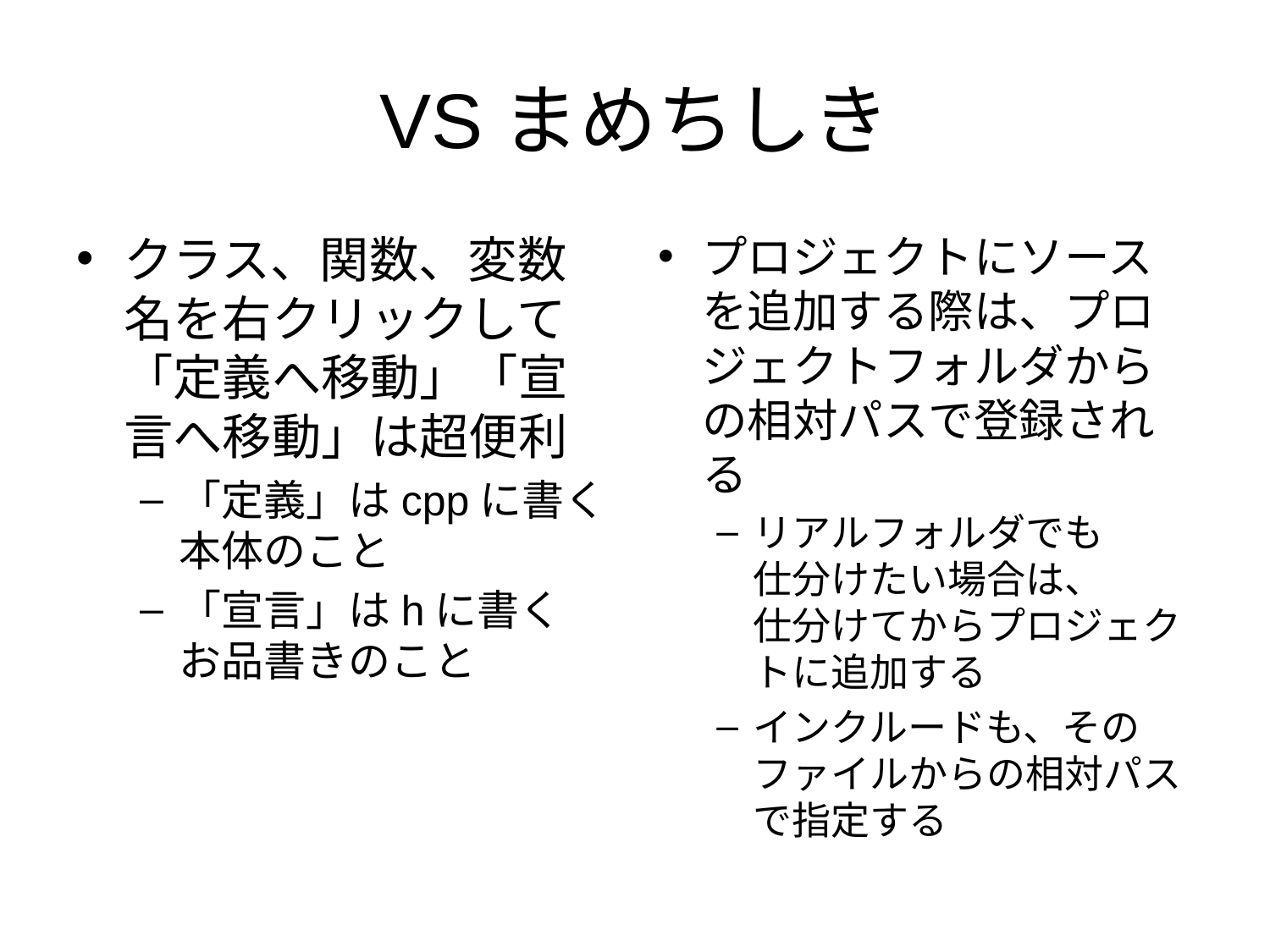

# VSまめちしき
クラス、関数、変数名を右クリックして「定義へ移動」「宣言へ移動」は超便利
「定義」はcppに書く本体のこと
「宣言」はhに書く
お品書きのこと

プロジェクトにソースを追加する際は、プロジェクトフォルダからの相対パスで登録される
リアルフォルダでも
仕分けたい場合は、
仕分けてからプロジェクトに追加する
インクルードも、そのファイルからの相対パスで指定する